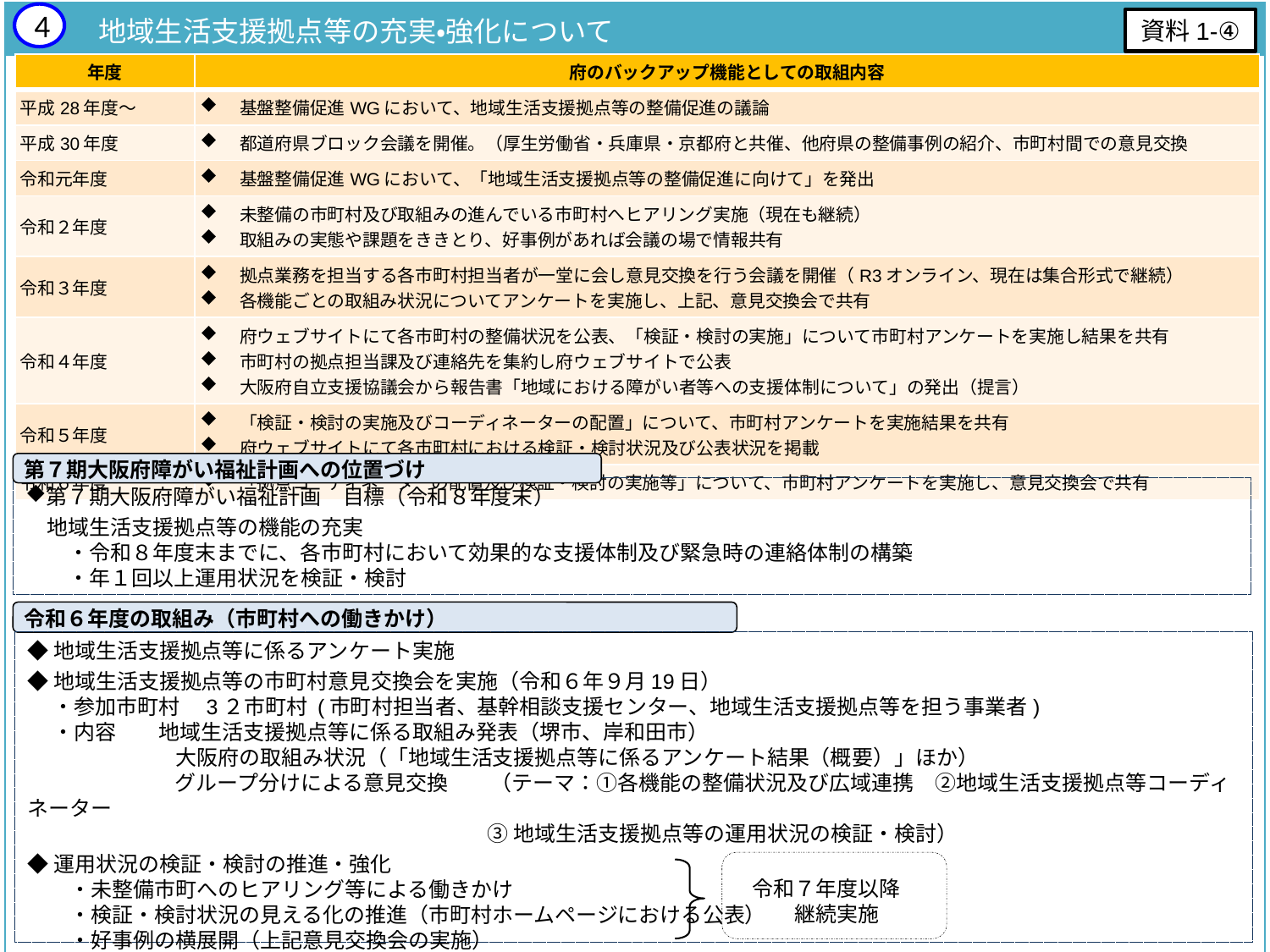

| 地域生活支援拠点等の充実・強化について |
| --- |
|  |
4
資料1-④
| 年度 | 府のバックアップ機能としての取組内容 |
| --- | --- |
| 平成28年度～ | 基盤整備促進WGにおいて、地域生活支援拠点等の整備促進の議論 |
| 平成30年度 | 都道府県ブロック会議を開催。（厚生労働省・兵庫県・京都府と共催、他府県の整備事例の紹介、市町村間での意見交換 |
| 令和元年度 | 基盤整備促進WGにおいて、「地域生活支援拠点等の整備促進に向けて」を発出 |
| 令和２年度 | 未整備の市町村及び取組みの進んでいる市町村へヒアリング実施（現在も継続） 取組みの実態や課題をききとり、好事例があれば会議の場で情報共有 |
| 令和３年度 | 拠点業務を担当する各市町村担当者が一堂に会し意見交換を行う会議を開催（R3オンライン、現在は集合形式で継続） 各機能ごとの取組み状況についてアンケートを実施し、上記、意見交換会で共有 |
| 令和４年度 | 府ウェブサイトにて各市町村の整備状況を公表、「検証・検討の実施」について市町村アンケートを実施し結果を共有 市町村の拠点担当課及び連絡先を集約し府ウェブサイトで公表 大阪府自立支援協議会から報告書「地域における障がい者等への支援体制について」の発出（提言） |
| 令和５年度 | 「検証・検討の実施及びコーディネーターの配置」について、市町村アンケートを実施結果を共有 府ウェブサイトにて各市町村における検証・検討状況及び公表状況を掲載 |
| 令和６年度 | 「拠点コーディネーターの配置及び検証・検討の実施等」について、市町村アンケートを実施し、意見交換会で共有 |

第７期大阪府障がい福祉計画への位置づけ
第７期大阪府障がい福祉計画　目標（令和８年度末）
　地域生活支援拠点等の機能の充実
　　・令和８年度末までに、各市町村において効果的な支援体制及び緊急時の連絡体制の構築
　　・年１回以上運用状況を検証・検討
令和６年度の取組み（市町村への働きかけ）
◆地域生活支援拠点等に係るアンケート実施
◆地域生活支援拠点等の市町村意見交換会を実施（令和６年９月19日）
　 ・参加市町村　3２市町村 (市町村担当者、基幹相談支援センター、地域生活支援拠点等を担う事業者)
　 ・内容　　地域生活支援拠点等に係る取組み発表（堺市、岸和田市）
　　　　　　　大阪府の取組み状況（「地域生活支援拠点等に係るアンケート結果（概要）」ほか）
　　　　　　　グループ分けによる意見交換　　（テーマ：①各機能の整備状況及び広域連携　②地域生活支援拠点等コーディネーター
③地域生活支援拠点等の運用状況の検証・検討）
◆運用状況の検証・検討の推進・強化
　　・未整備市町へのヒアリング等による働きかけ
　　・検証・検討状況の見える化の推進（市町村ホームページにおける公表）
　　・好事例の横展開（上記意見交換会の実施）

令和７年度以降
　　継続実施